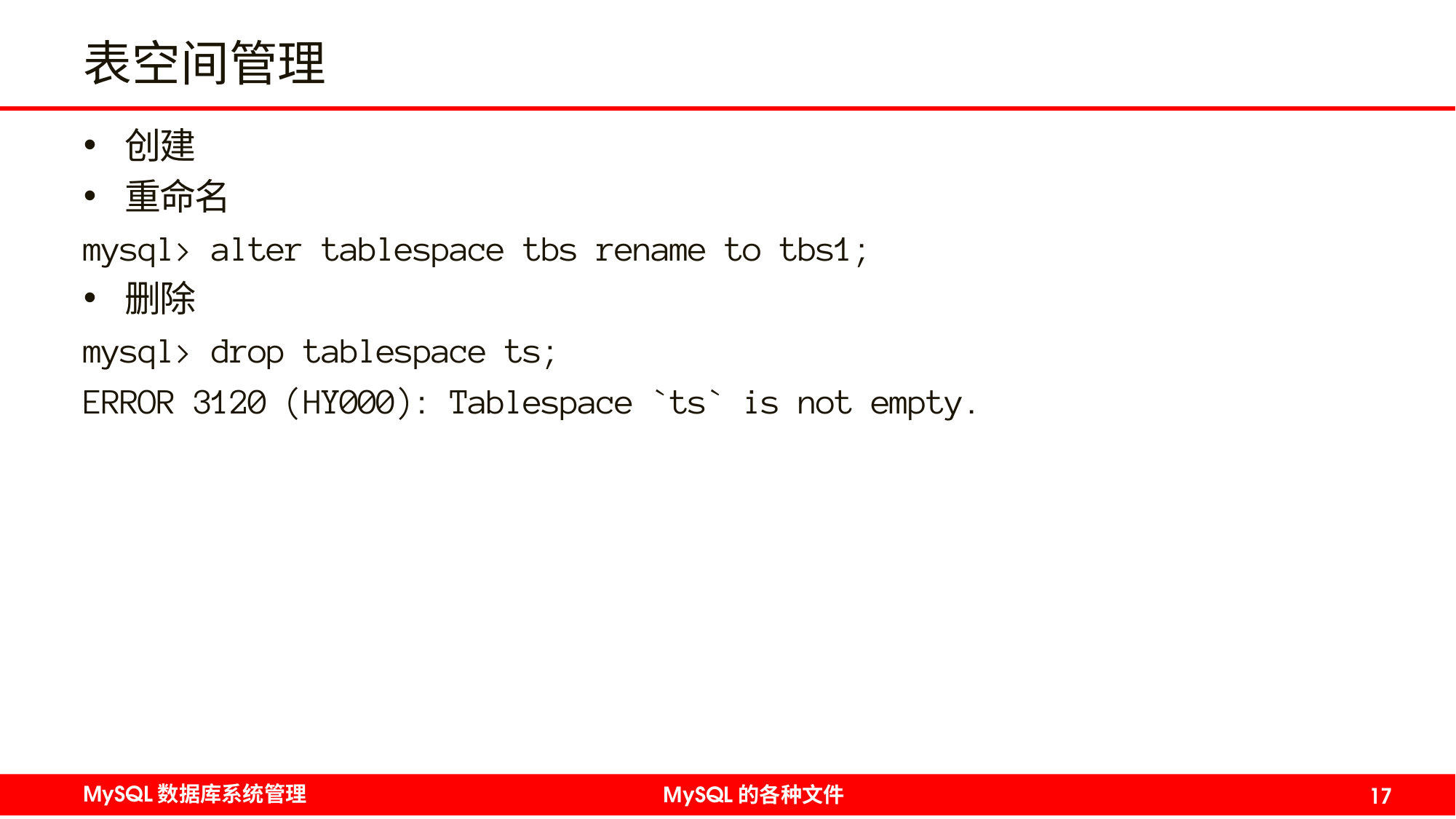

# 表空间管理
创建
重命名
mysql> alter tablespace tbs rename to tbs1;
删除
mysql> drop tablespace ts;
ERROR 3120 (HY000): Tablespace `ts` is not empty.